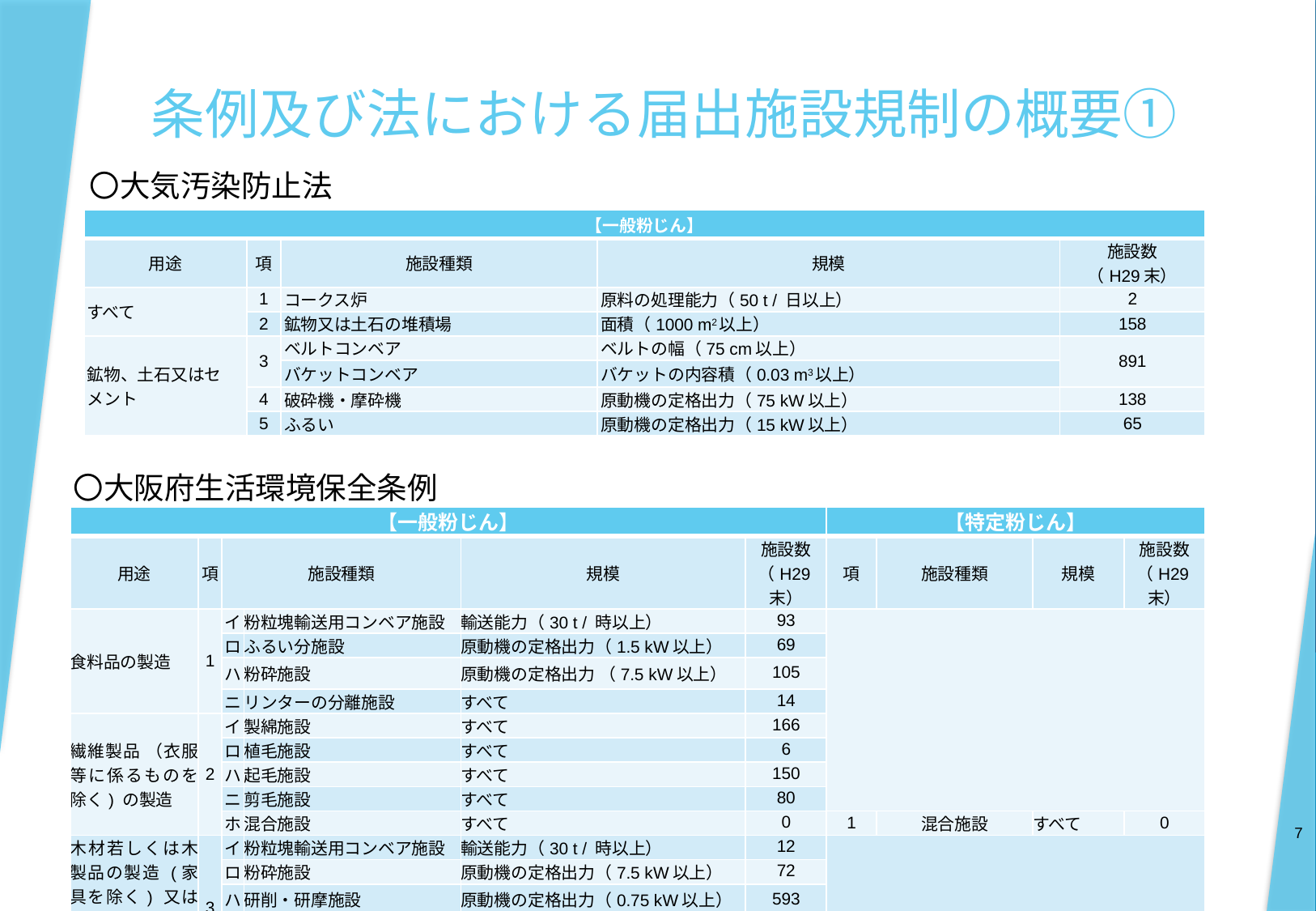

# 条例及び法における届出施設規制の概要①
〇大気汚染防止法
| 【一般粉じん】 |  |  |  |  |
| --- | --- | --- | --- | --- |
| 用途 | 項 | 施設種類 | 規模 | 施設数 （H29末） |
| すべて | 1 | コークス炉 | 原料の処理能力（50 t / 日以上） | 2 |
|  | 2 | 鉱物又は土石の堆積場 | 面積（1000 m2以上） | 158 |
| 鉱物、土石又はセメント | 3 | ベルトコンベア | ベルトの幅（75 cm以上） | 891 |
|  |  | バケットコンベア | バケットの内容積（0.03 m3以上） |  |
|  | 4 | 破砕機・摩砕機 | 原動機の定格出力（75 kW以上） | 138 |
|  | 5 | ふるい | 原動機の定格出力（15 kW以上） | 65 |
〇大阪府生活環境保全条例
| 【一般粉じん】 |  |  |  |  |  | 【特定粉じん】 |  |  |  |
| --- | --- | --- | --- | --- | --- | --- | --- | --- | --- |
| 用途 | 項 | 施設種類 |  | 規模 | 施設数（H29末） | 項 | 施設種類 | 規模 | 施設数 （H29末） |
| 食料品の製造 | 1 | イ | 粉粒塊輸送用コンベア施設 | 輸送能力（30 t / 時以上） | 93 |  |  |  |  |
|  |  | ロ | ふるい分施設 | 原動機の定格出力（1.5 kW以上） | 69 |  |  |  |  |
|  |  | ハ | 粉砕施設 | 原動機の定格出力 （7.5 kW以上） | 105 |  |  |  |  |
|  |  | ニ | リンターの分離施設 | すべて | 14 |  |  |  |  |
| 繊維製品 （衣服等に係るものを除く) の製造 | 2 | イ | 製綿施設 | すべて | 166 |  |  |  |  |
|  |  | ロ | 植毛施設 | すべて | 6 |  |  |  |  |
|  |  | ハ | 起毛施設 | すべて | 150 |  |  |  |  |
|  |  | ニ | 剪毛施設 | すべて | 80 |  |  |  |  |
|  |  | ホ | 混合施設 | すべて | 0 | 1 | 混合施設 | すべて | 0 |
| 木材若しくは木製品の製造 (家具を除く) 又はパルプ、紙若しくは紙加工品の製造 | 3 | イ | 粉粒塊輸送用コンベア施設 | 輸送能力（30 t / 時以上） | 12 |  |  |  |  |
|  |  | ロ | 粉砕施設 | 原動機の定格出力（7.5 kW以上） | 72 |  |  |  |  |
|  |  | ハ | 研削・研摩施設 | 原動機の定格出力（0.75 kW以上） | 593 |  |  |  |  |
|  |  | ニ | 切断施設 | 原動機の定格出力（0.75 kW以上） | 772 |  |  |  |  |
|  |  | ホ | 吹付塗装施設 | すべて | 45 |  |  |  |  |

7